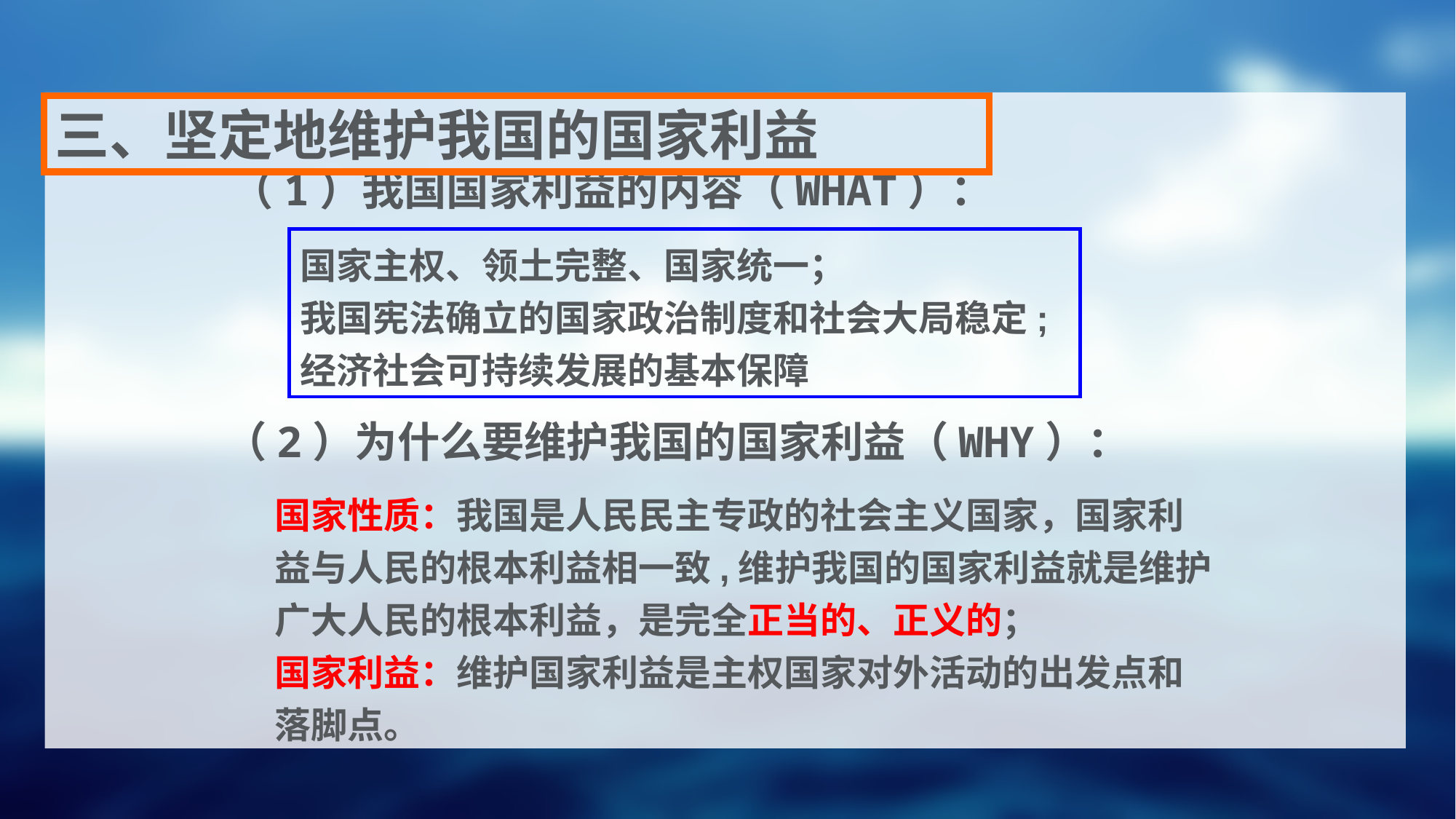

三、坚定地维护我国的国家利益
（1）我国国家利益的内容（WHAT）：
国家主权、领土完整、国家统一；
我国宪法确立的国家政治制度和社会大局稳定;经济社会可持续发展的基本保障
（2）为什么要维护我国的国家利益（WHY）：
国家性质：我国是人民民主专政的社会主义国家，国家利益与人民的根本利益相一致,维护我国的国家利益就是维护广大人民的根本利益，是完全正当的、正义的；
国家利益：维护国家利益是主权国家对外活动的出发点和落脚点。